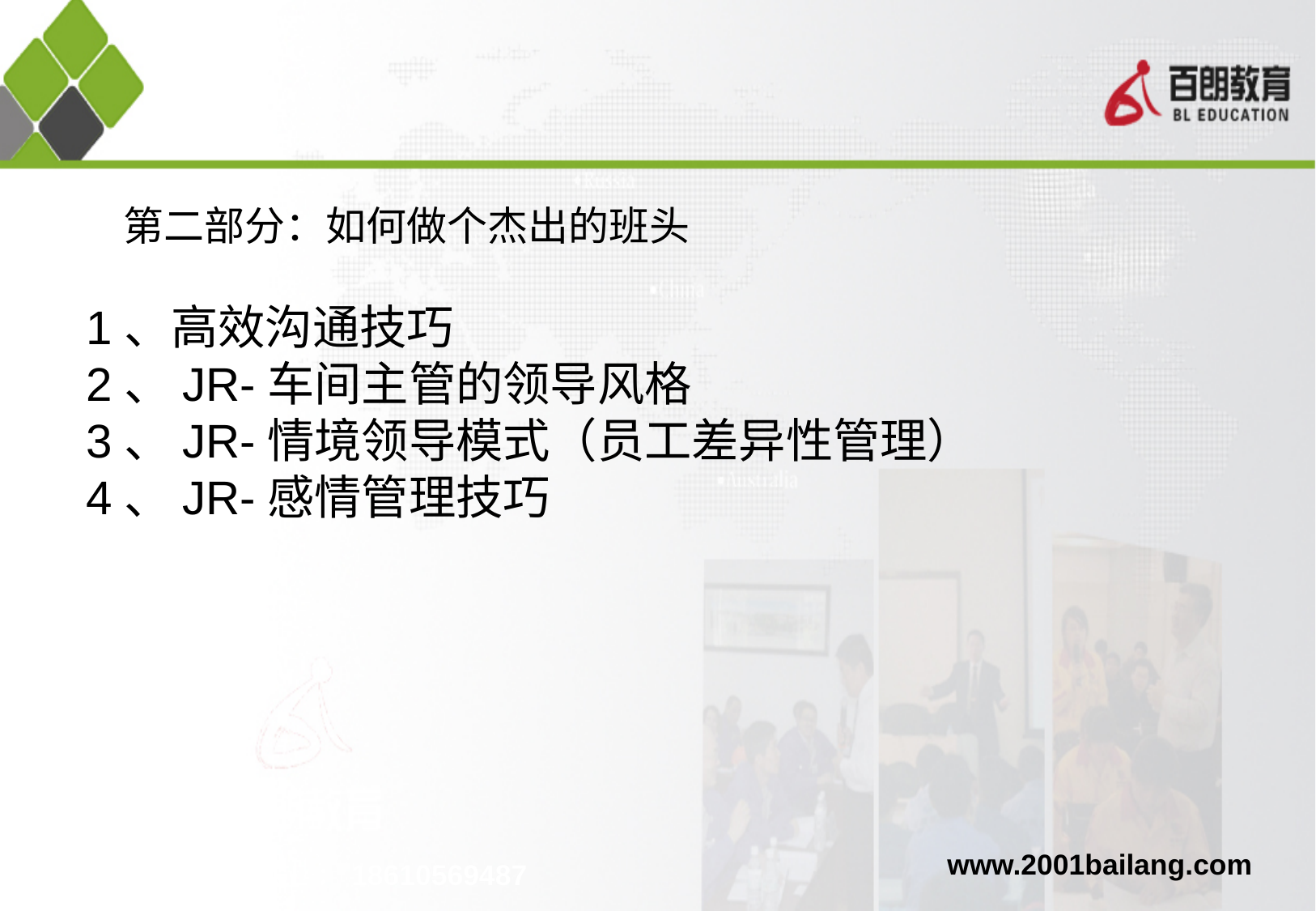

第二部分：如何做个杰出的班头
1、高效沟通技巧
2、JR-车间主管的领导风格
3、JR-情境领导模式（员工差异性管理）
4、JR-感情管理技巧